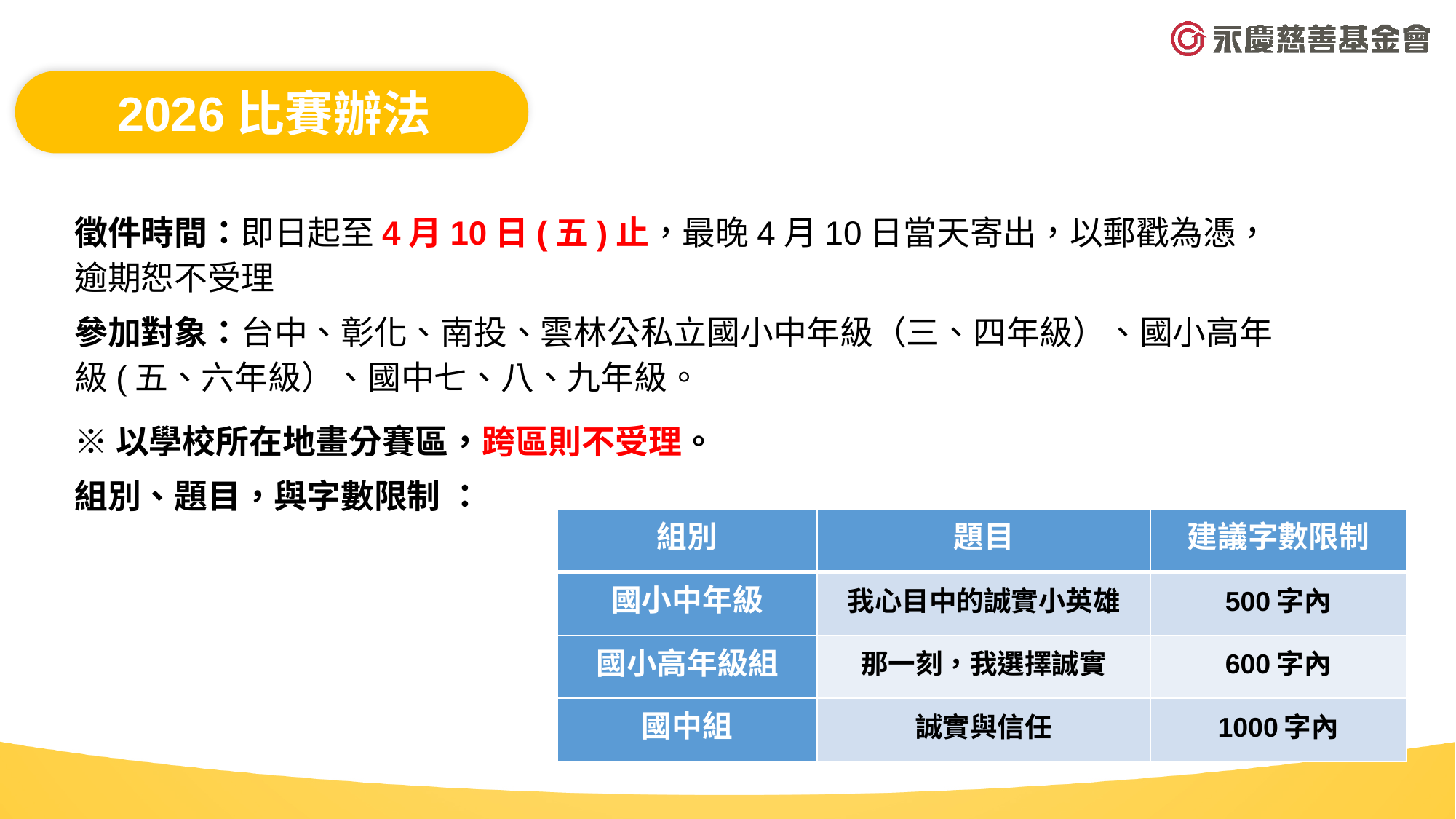

第三屆比賽活動辦法
2026比賽辦法
徵件時間：即日起至4月10日(五)止，最晚4月10日當天寄出，以郵戳為憑，逾期恕不受理
參加對象：台中、彰化、南投、雲林公私立國小中年級（三、四年級）、國小高年級(五、六年級）、國中七、八、九年級。
※以學校所在地畫分賽區，跨區則不受理。
組別、題目，與字數限制 ：

| 組別 | 題目 | 建議字數限制 |
| --- | --- | --- |
| 國小中年級 | 我心目中的誠實小英雄 | 500字內 |
| 國小高年級組 | 那一刻，我選擇誠實 | 600字內 |
| 國中組 | 誠實與信任 | 1000字內 |